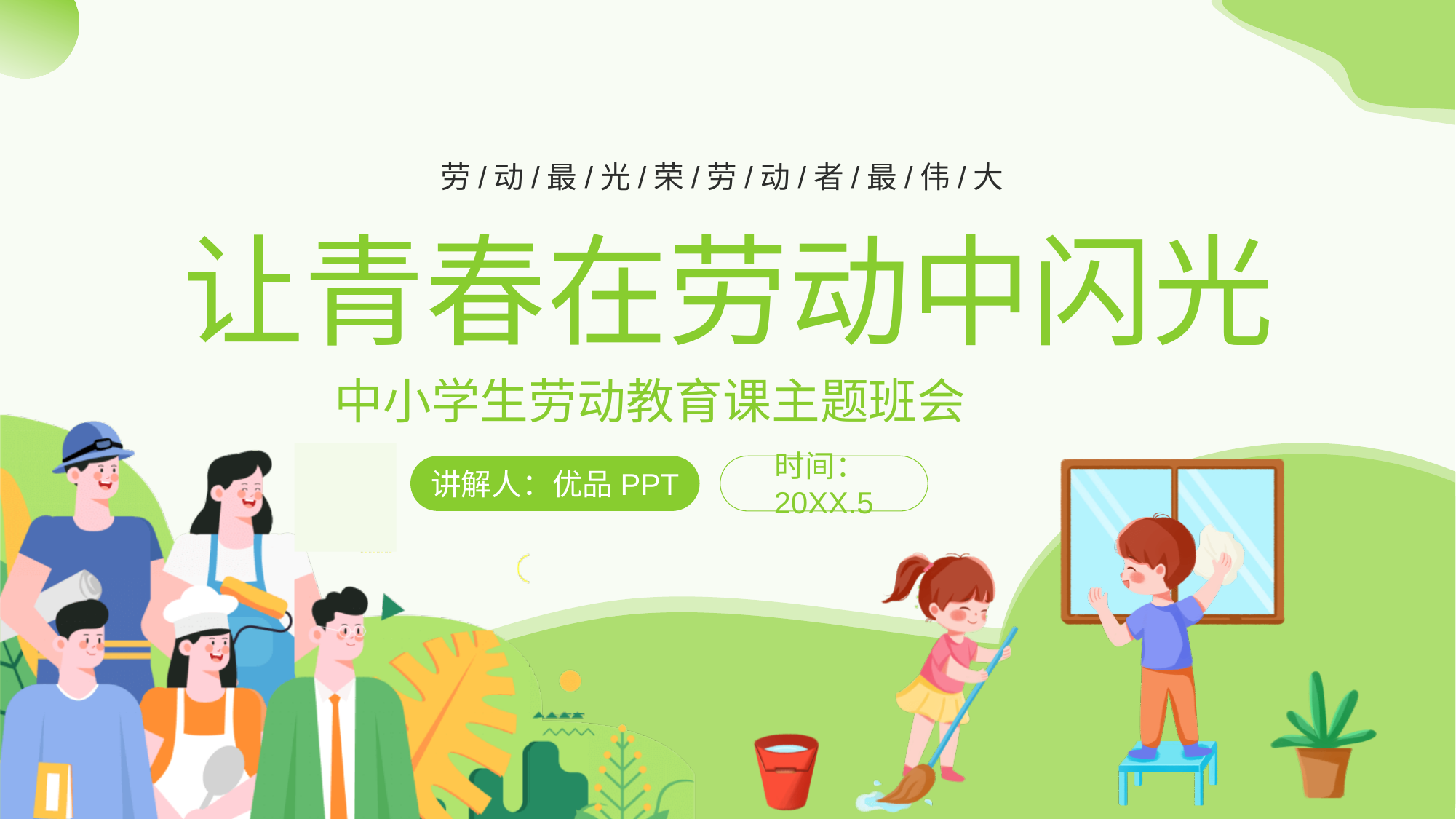

劳/动/最/光/荣/劳/动/者/最/伟/大
让青春在劳动中闪光
中小学生劳动教育课主题班会
讲解人：优品PPT
时间：20XX.5